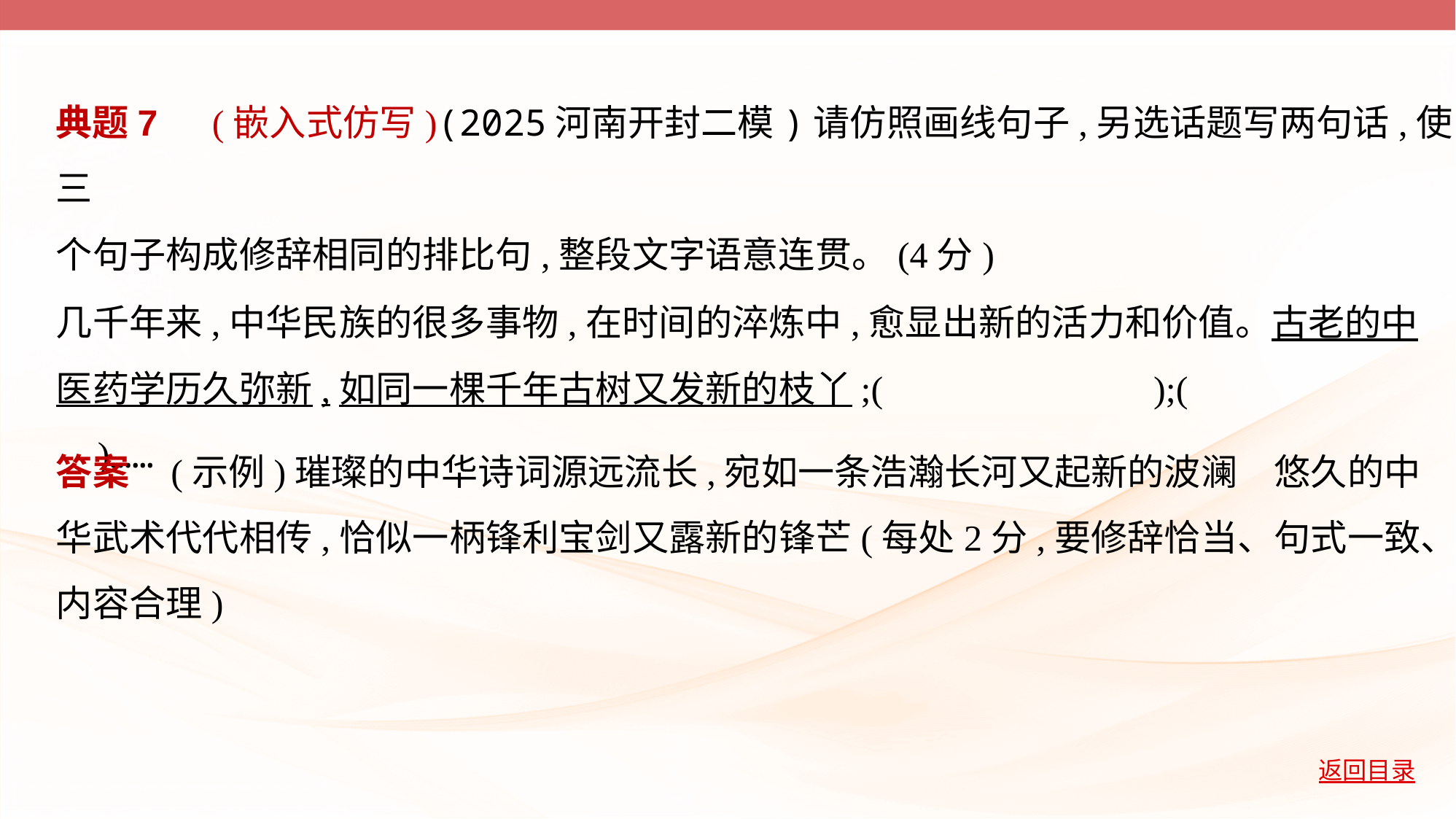

典题7　(嵌入式仿写)(2025河南开封二模)请仿照画线句子,另选话题写两句话,使三
个句子构成修辞相同的排比句,整段文字语意连贯。(4分)
几千年来,中华民族的很多事物,在时间的淬炼中,愈显出新的活力和价值。古老的中
医药学历久弥新,如同一棵千年古树又发新的枝丫;(　　　　　　    );(　　　　　    
    )……
答案    (示例)璀璨的中华诗词源远流长,宛如一条浩瀚长河又起新的波澜　悠久的中
华武术代代相传,恰似一柄锋利宝剑又露新的锋芒(每处2分,要修辞恰当、句式一致、
内容合理)